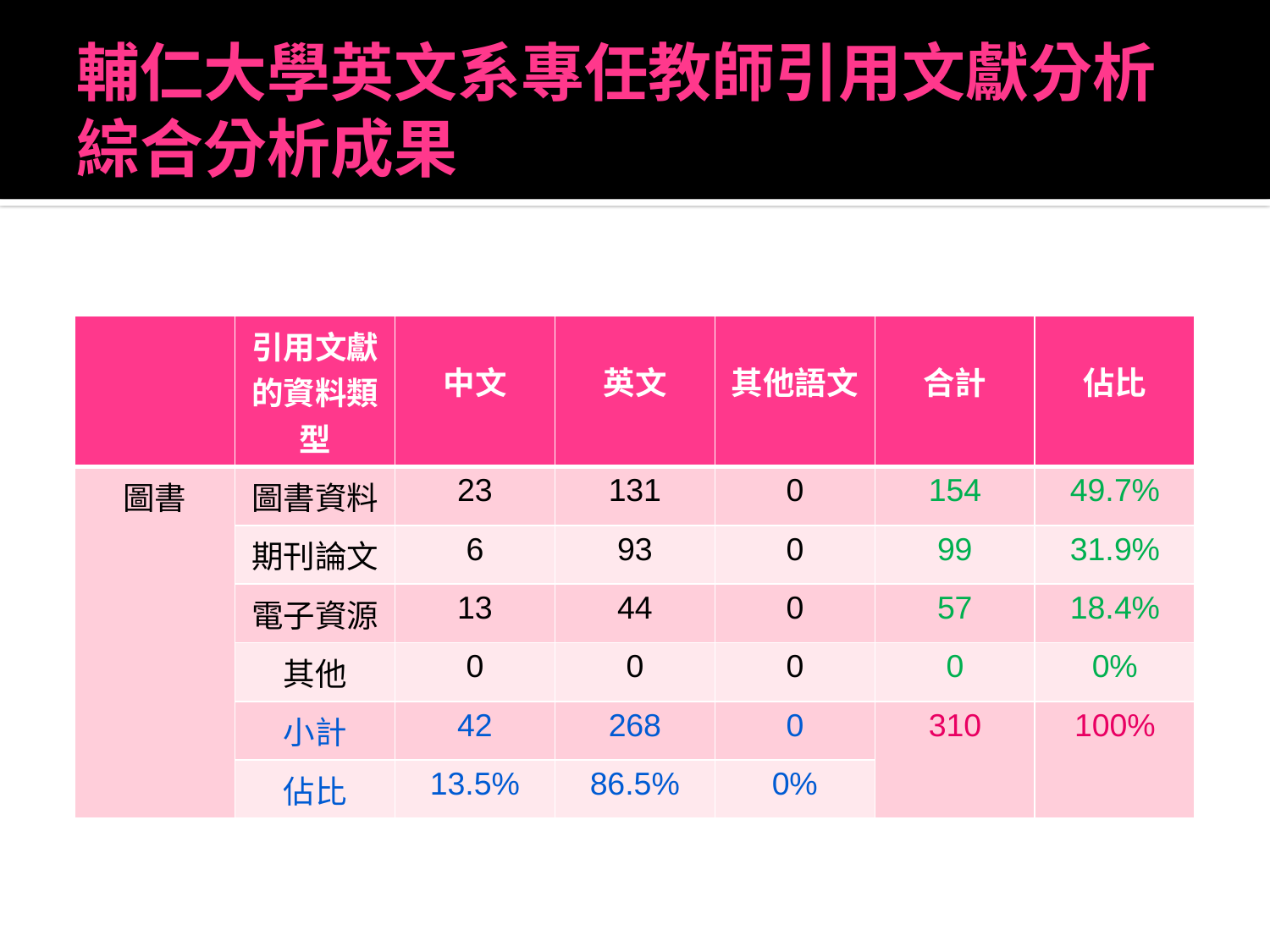

# 輔仁大學英文系專任教師引用文獻分析 綜合分析成果
|  | 引用文獻的資料類型 | 中文 | 英文 | 其他語文 | 合計 | 佔比 |
| --- | --- | --- | --- | --- | --- | --- |
| 圖書 | 圖書資料 | 23 | 131 | 0 | 154 | 49.7% |
|  | 期刊論文 | 6 | 93 | 0 | 99 | 31.9% |
|  | 電子資源 | 13 | 44 | 0 | 57 | 18.4% |
|  | 其他 | 0 | 0 | 0 | 0 | 0% |
|  | 小計 | 42 | 268 | 0 | 310 | 100% |
|  | 佔比 | 13.5% | 86.5% | 0% |  |  |